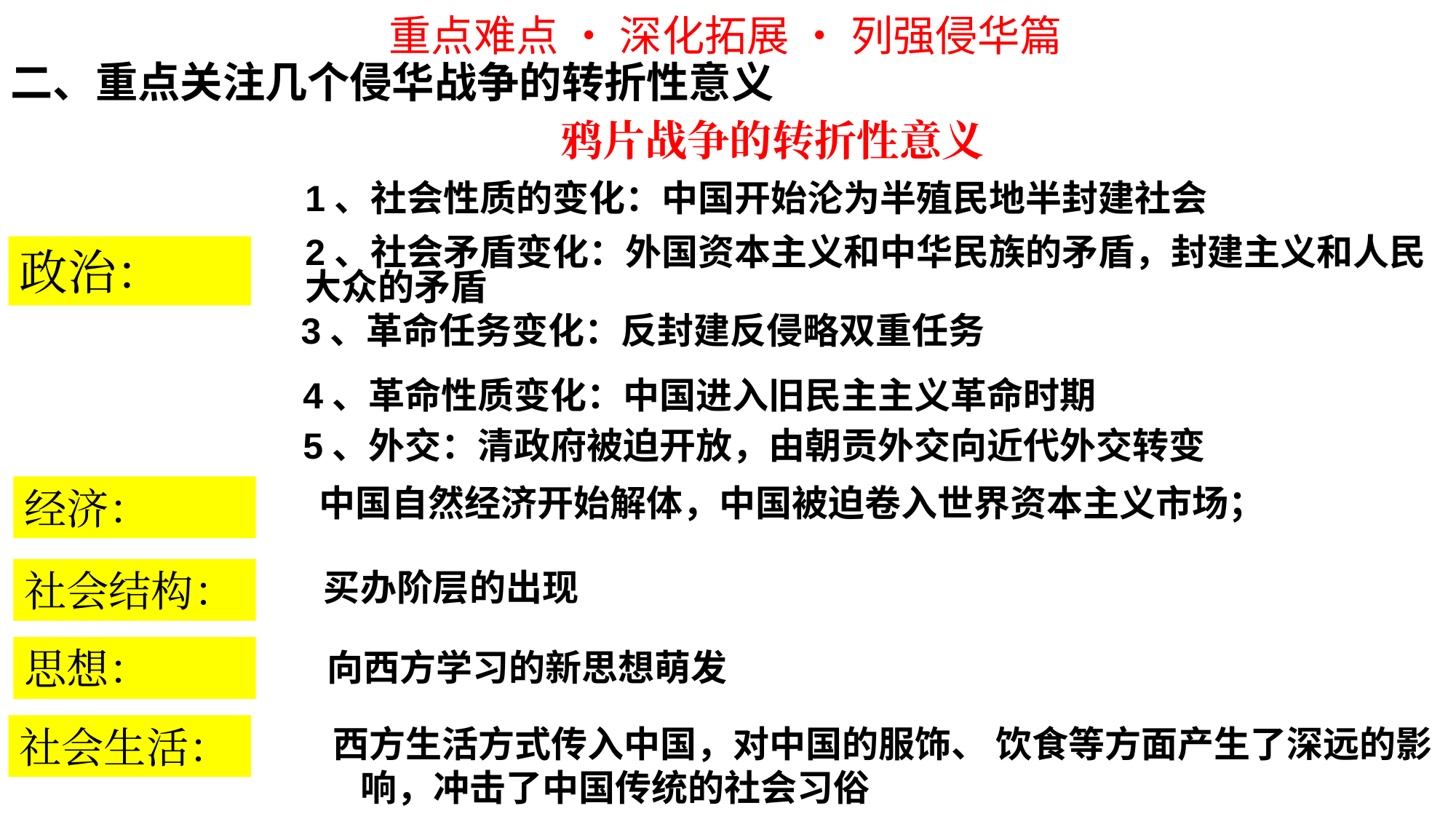

重点难点 • 深化拓展 • 列强侵华篇
二、重点关注几个侵华战争的转折性意义
鸦片战争的转折性意义
1、社会性质的变化：中国开始沦为半殖民地半封建社会
2、社会矛盾变化：外国资本主义和中华民族的矛盾，封建主义和人民大众的矛盾
政治：
3、革命任务变化：反封建反侵略双重任务
4、革命性质变化：中国进入旧民主主义革命时期
5、外交：清政府被迫开放，由朝贡外交向近代外交转变
经济：
中国自然经济开始解体，中国被迫卷入世界资本主义市场；
社会结构：
买办阶层的出现
思想：
向西方学习的新思想萌发
社会生活：
西方生活方式传入中国，对中国的服饰、 饮食等方面产生了深远的影响，冲击了中国传统的社会习俗